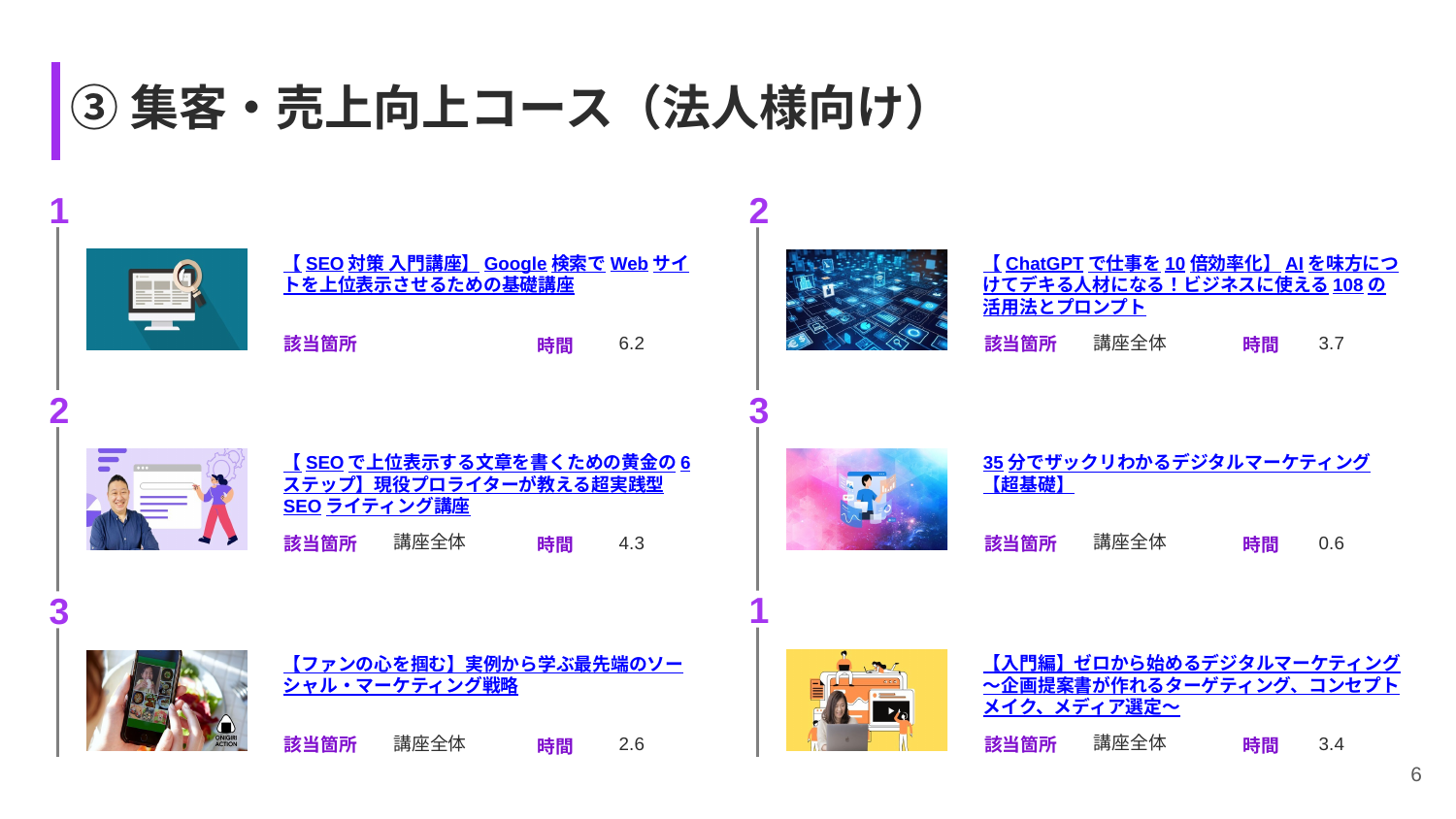

# ③集客・売上向上コース（法人様向け）
1
2

【SEO対策 入門講座】Google検索でWebサイトを上位表示させるための基礎講座
【ChatGPTで仕事を10倍効率化】AIを味方につけてデキる人材になる！ビジネスに使える108の活用法とプロンプト

講座全体
6.2
3.7
2
3

【SEOで上位表示する文章を書くための黄金の6ステップ】現役プロライターが教える超実践型SEOライティング講座
35分でザックリわかるデジタルマーケティング【超基礎】

講座全体
講座全体
4.3
0.6
1

3

【入門編】ゼロから始めるデジタルマーケティング～企画提案書が作れるターゲティング、コンセプトメイク、メディア選定～
【ファンの心を掴む】実例から学ぶ最先端のソーシャル・マーケティング戦略

講座全体
3.4
講座全体
2.6
6